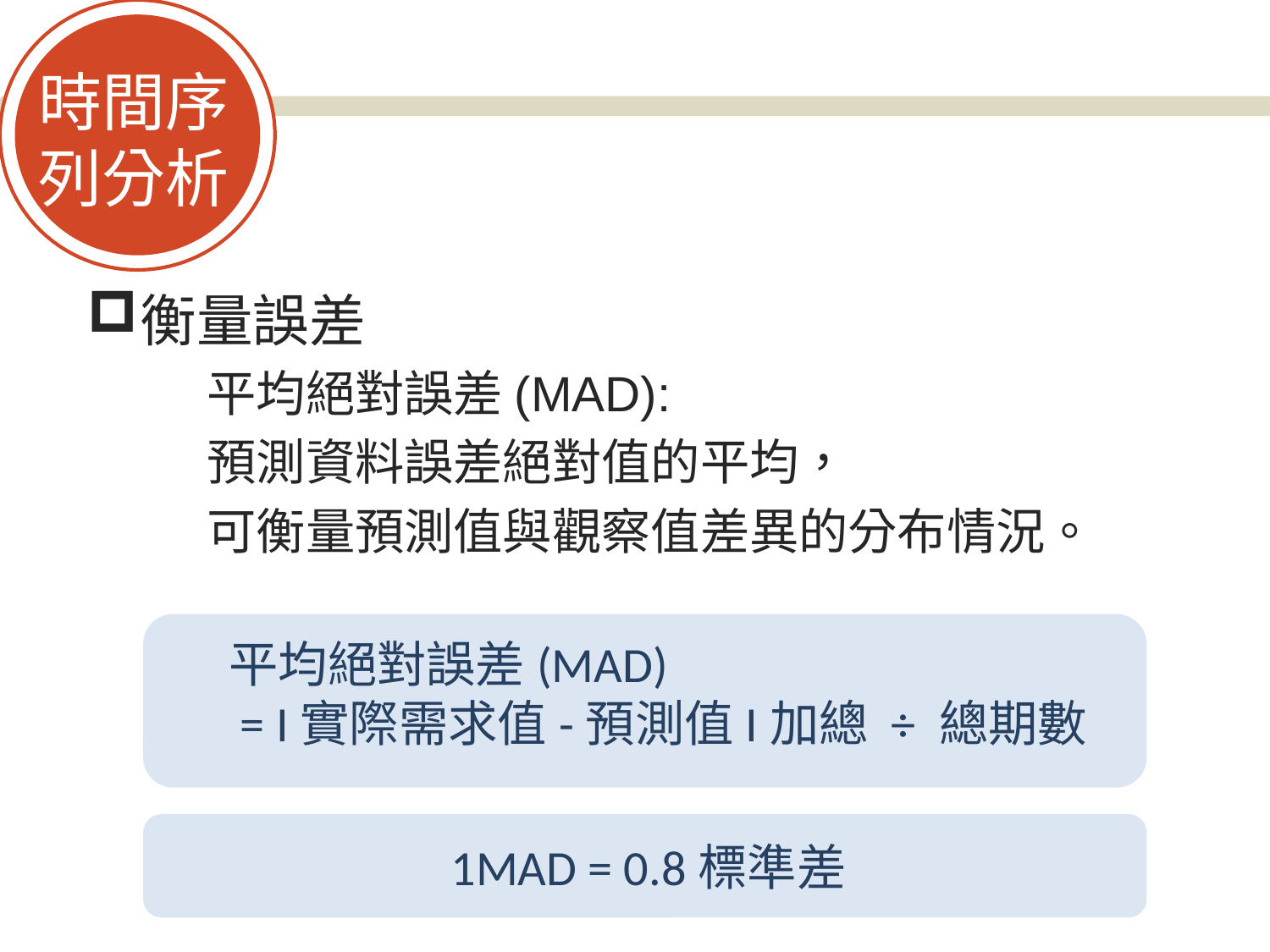

時間序
列分析
#
衡量誤差
    平均絕對誤差(MAD):
    預測資料誤差絕對值的平均，
    可衡量預測值與觀察值差異的分布情況。

平均絕對誤差(MAD)
 = I實際需求值-預測值I加總 ÷ 總期數

 1MAD = 0.8標準差